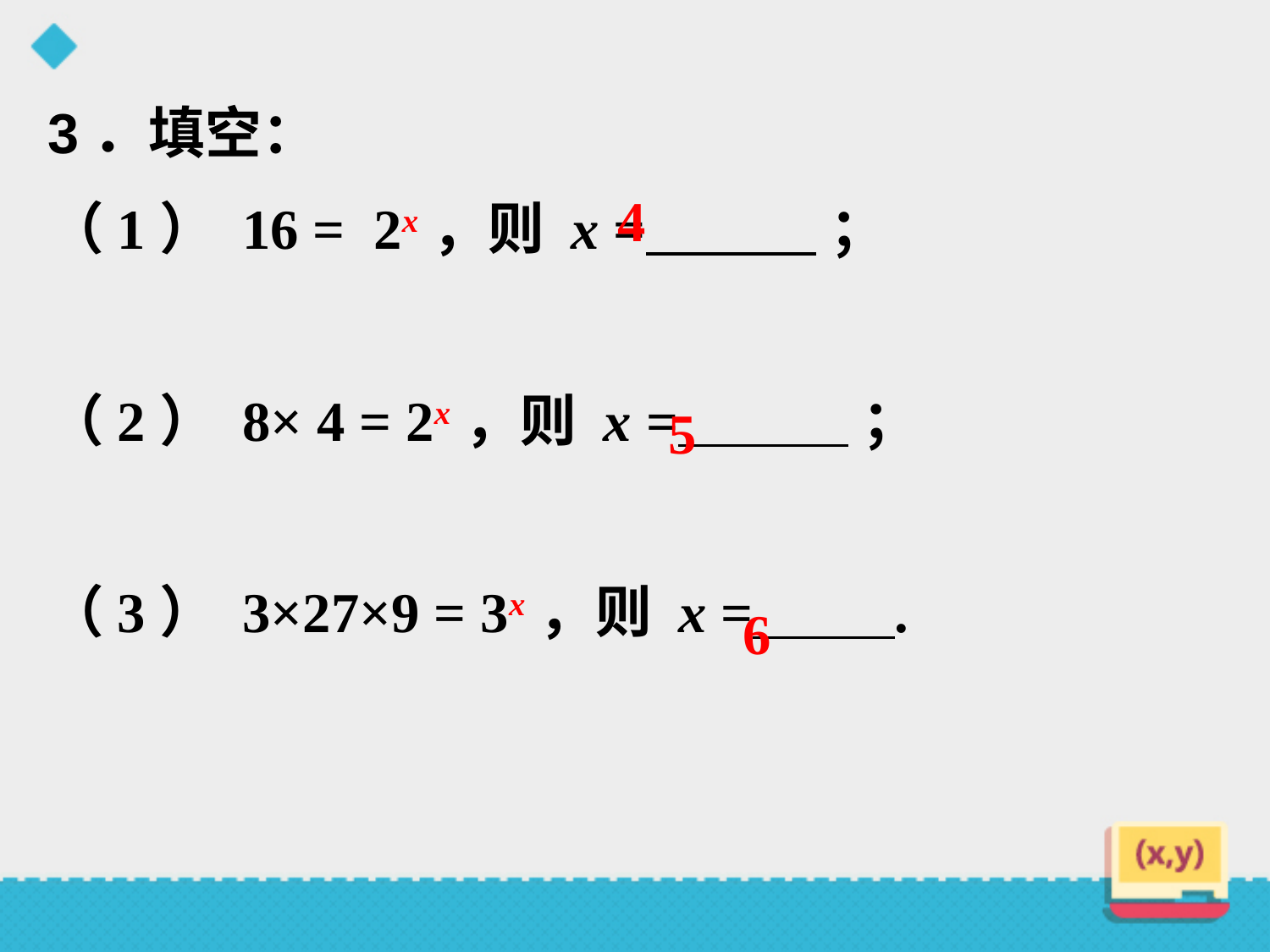

3．填空：
（1） 16 =  2x，则 x =            ；

（2） 8× 4 = 2x，则 x =            ；

（3） 3×27×9 = 3x，则 x =          .
4
5
6